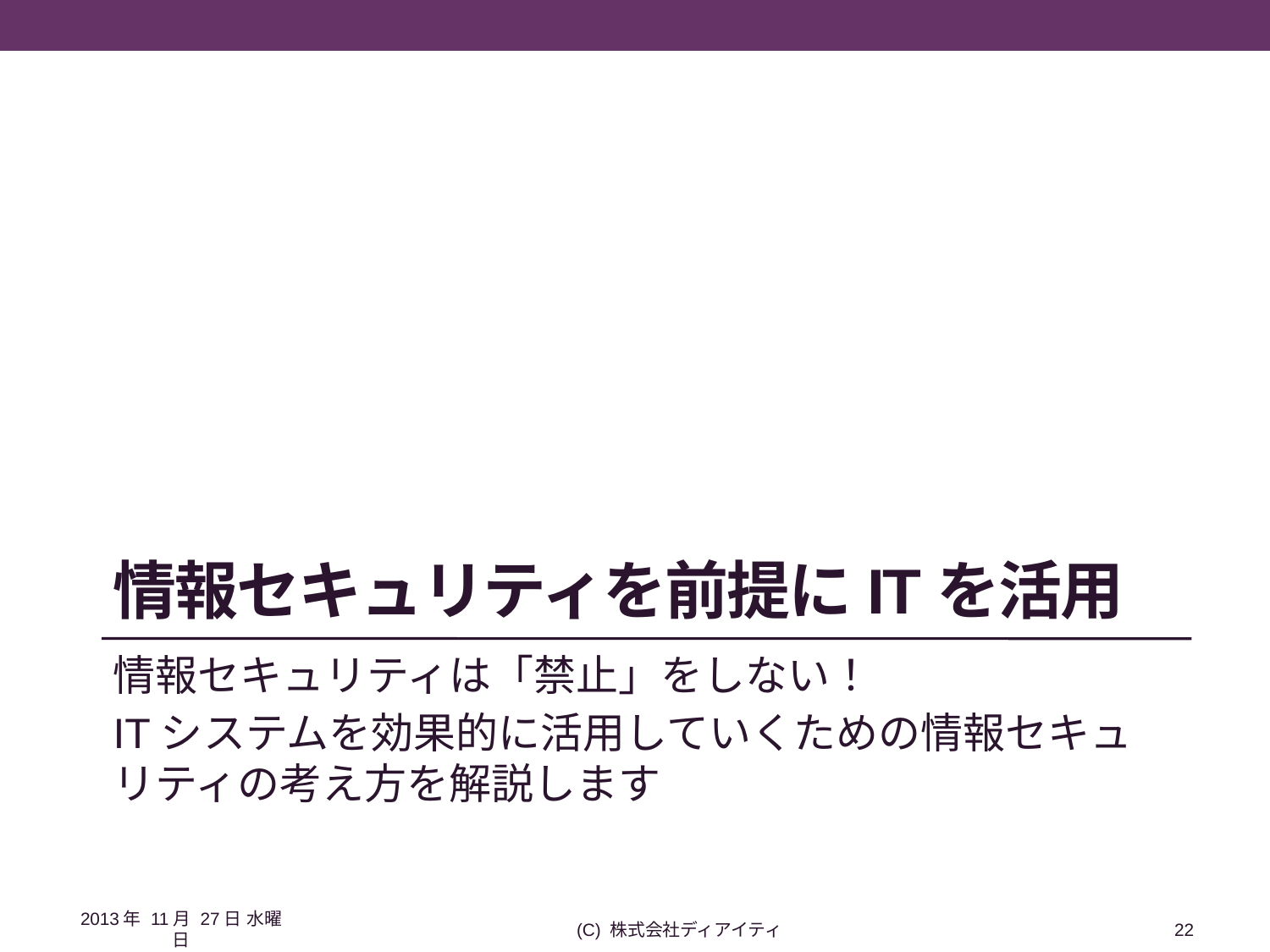

# 情報セキュリティを前提にITを活用
情報セキュリティは「禁止」をしない！
ITシステムを効果的に活用していくための情報セキュリティの考え方を解説します
2013年 11月 27日 水曜日
(C) 株式会社ディアイティ
22